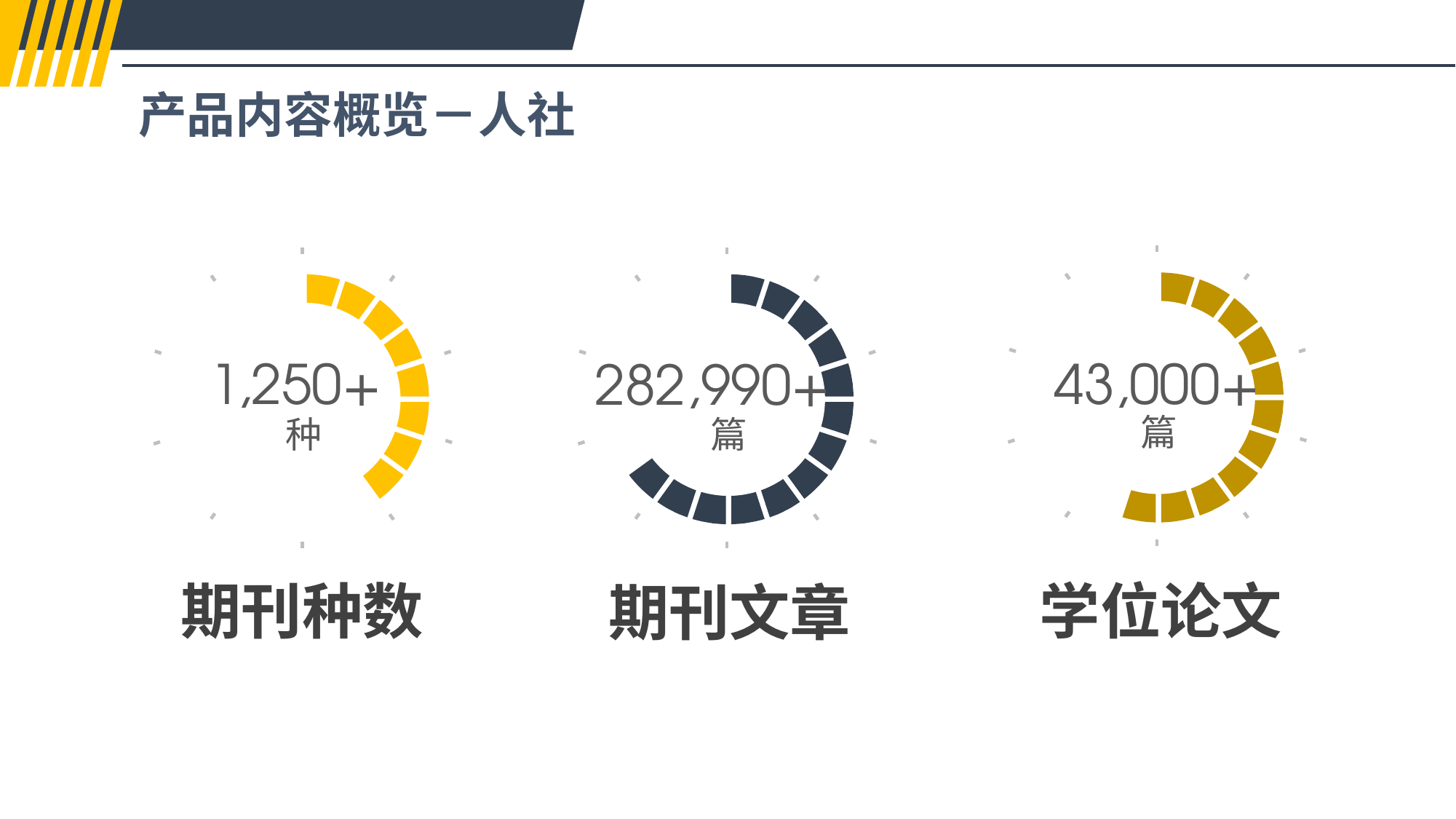

产品内容概览－人社

篇

种

篇
43,000+
1,250+
282,990+
学位论文
期刊种数
期刊文章